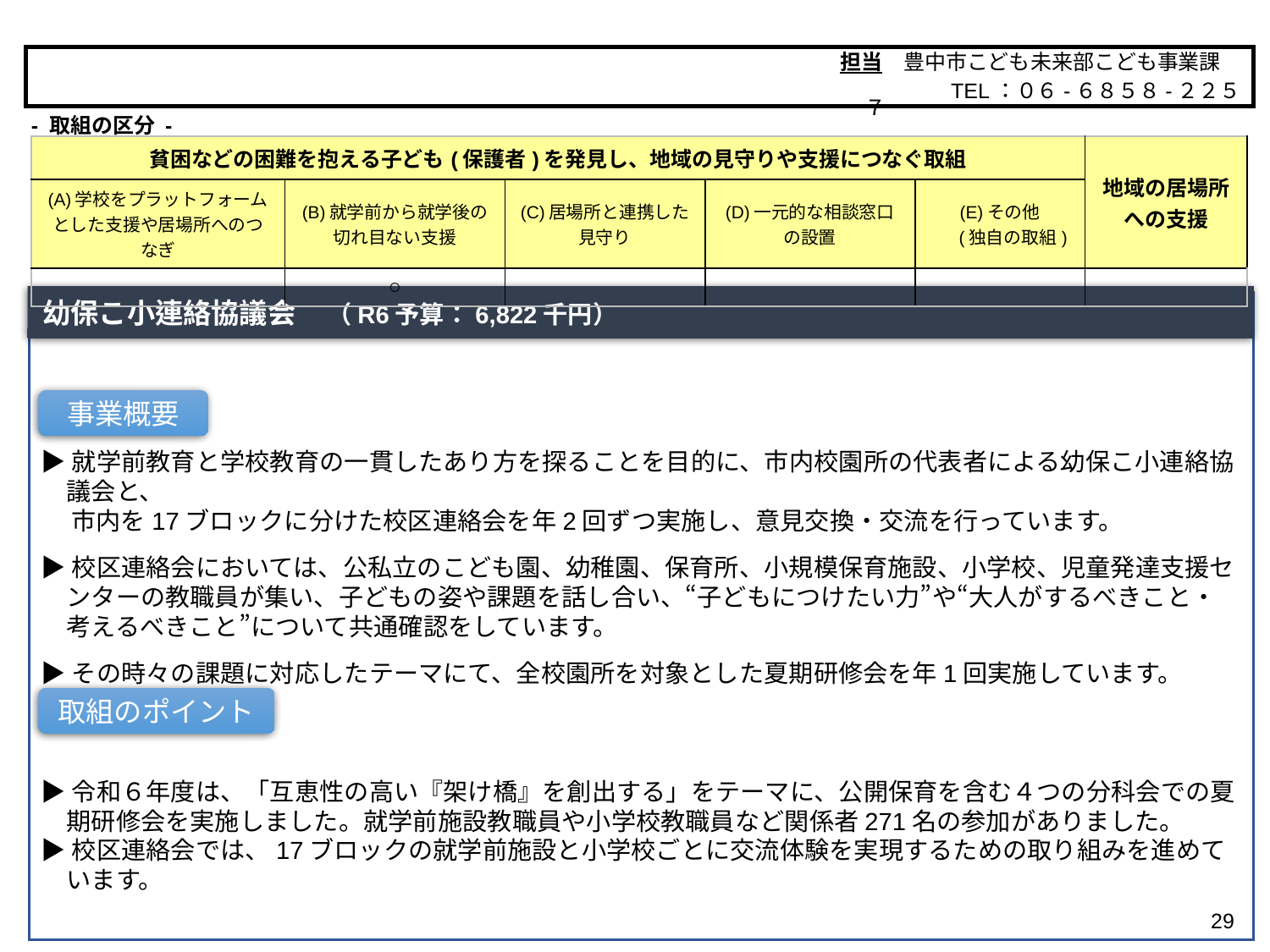

担当　豊中市こども未来部こども事業課
　　　　　TEL：０６-６８５８-２２５７
豊中市
- 取組の区分 -
| 貧困などの困難を抱える子ども(保護者)を発見し、地域の見守りや支援につなぐ取組 |  |  |  |  | 地域の居場所 への支援 |
| --- | --- | --- | --- | --- | --- |
| (A)学校をプラットフォームとした支援や居場所へのつなぎ | (B)就学前から就学後の 切れ目ない支援 | (C)居場所と連携した 見守り | (D)一元的な相談窓口 の設置 | (E)その他 　 (独自の取組) |  |
|  | ○ |  |  |  |  |
幼保こ小連絡協議会 　（R6予算：6,822千円）

▶就学前教育と学校教育の一貫したあり方を探ることを目的に、市内校園所の代表者による幼保こ小連絡協議会と、
　 市内を17ブロックに分けた校区連絡会を年2回ずつ実施し、意見交換・交流を行っています。

▶校区連絡会においては、公私立のこども園、幼稚園、保育所、小規模保育施設、小学校、児童発達支援センターの教職員が集い、子どもの姿や課題を話し合い、“子どもにつけたい力”や“大人がするべきこと・考えるべきこと”について共通確認をしています。

▶その時々の課題に対応したテーマにて、全校園所を対象とした夏期研修会を年1回実施しています。

▶令和６年度は、「互恵性の高い『架け橋』を創出する」をテーマに、公開保育を含む４つの分科会での夏期研修会を実施しました。就学前施設教職員や小学校教職員など関係者271名の参加がありました。
▶校区連絡会では、17ブロックの就学前施設と小学校ごとに交流体験を実現するための取り組みを進めています。

事業概要
取組のポイント
29